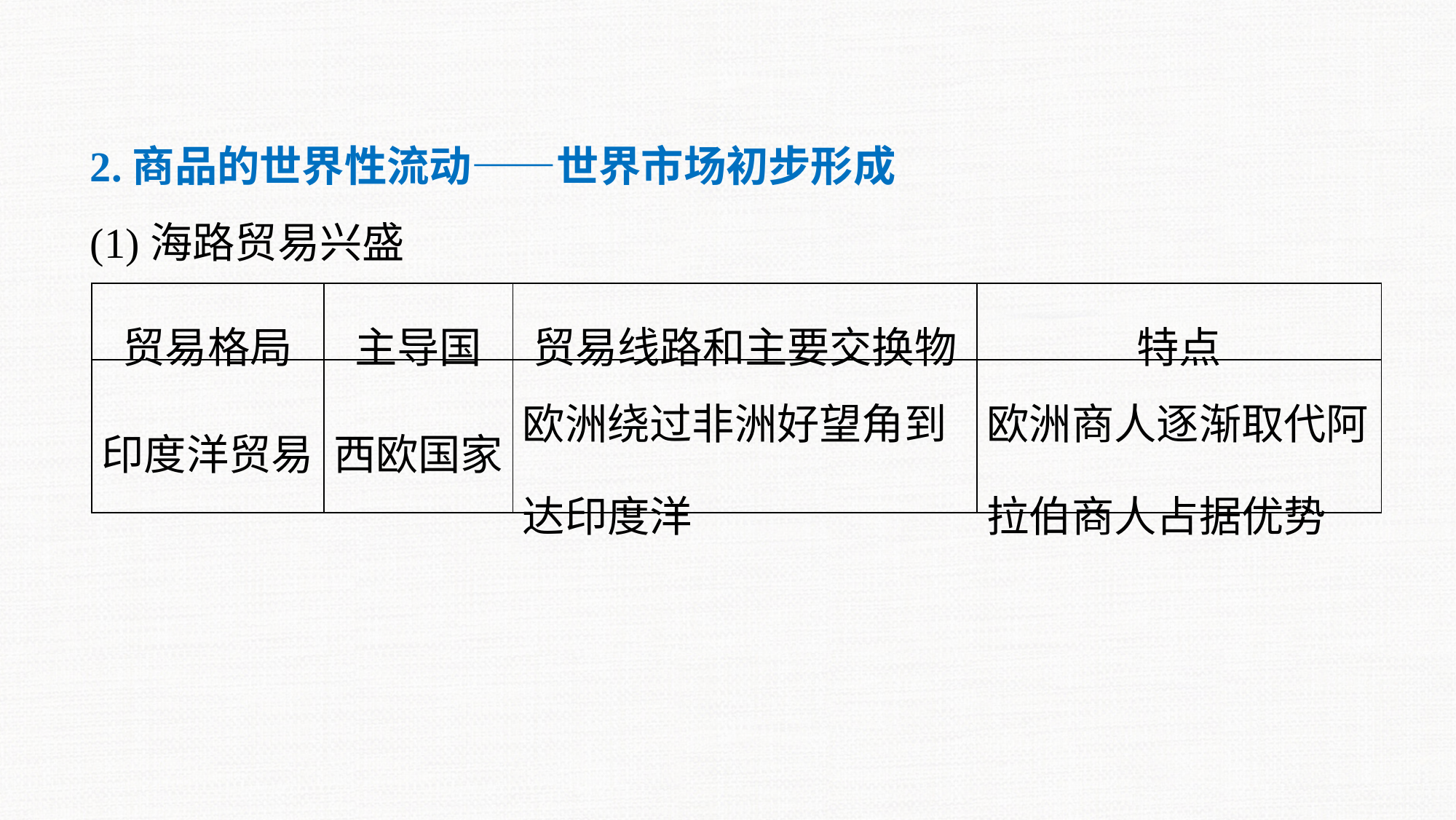

2.商品的世界性流动——世界市场初步形成
(1)海路贸易兴盛
| 贸易格局 | 主导国 | 贸易线路和主要交换物 | 特点 |
| --- | --- | --- | --- |
| 印度洋贸易 | 西欧国家 | 欧洲绕过非洲好望角到达印度洋 | 欧洲商人逐渐取代阿拉伯商人占据优势 |